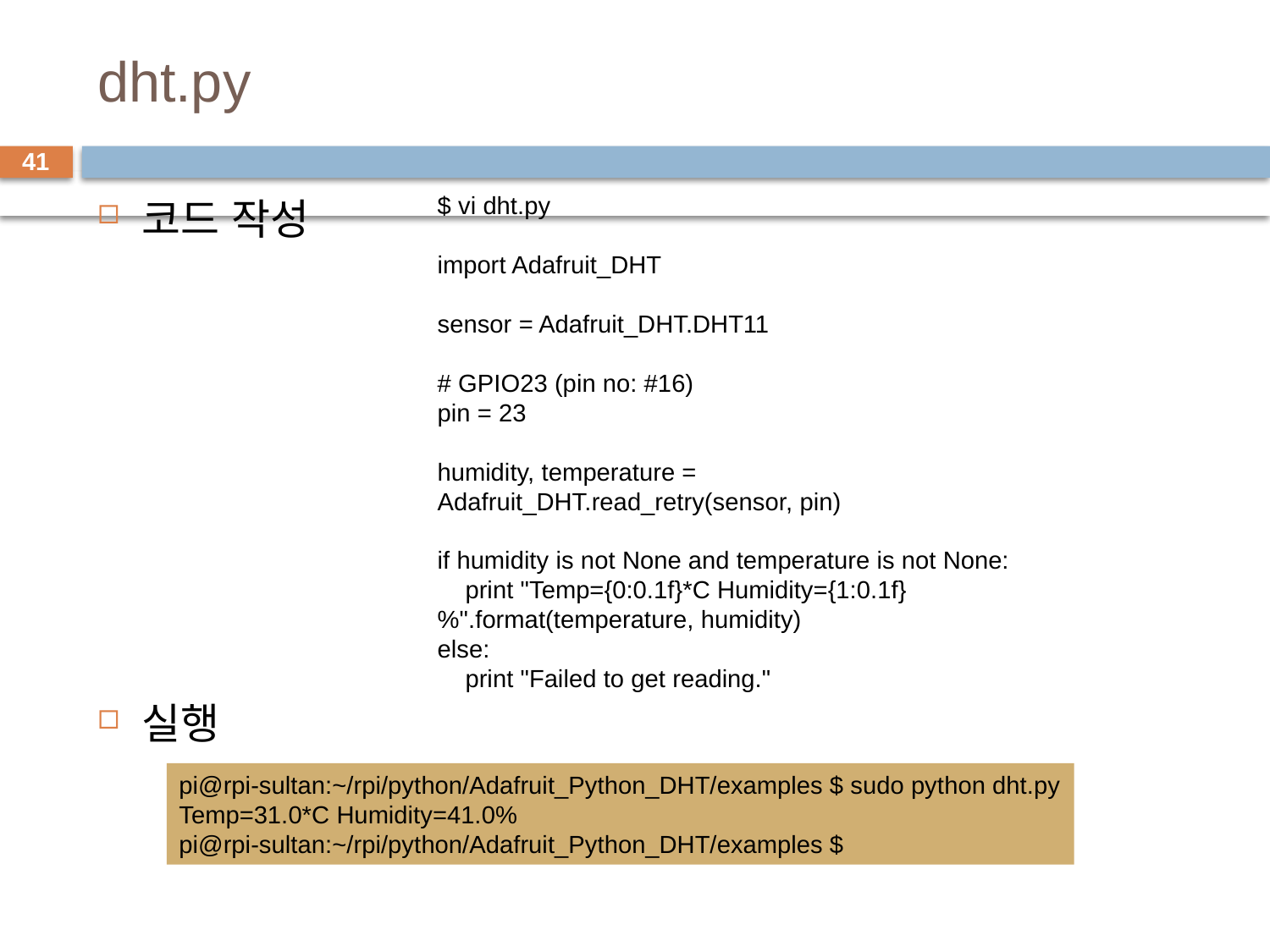

# dht.py
41
$ vi dht.py

import Adafruit_DHT

sensor = Adafruit_DHT.DHT11

# GPIO23 (pin no: #16)
pin = 23

humidity, temperature = Adafruit_DHT.read_retry(sensor, pin)

if humidity is not None and temperature is not None:
    print "Temp={0:0.1f}*C Humidity={1:0.1f}%".format(temperature, humidity)
else:
    print "Failed to get reading."
코드 작성

실행

pi@rpi-sultan:~/rpi/python/Adafruit_Python_DHT/examples $ sudo python dht.py
Temp=31.0*C Humidity=41.0%
pi@rpi-sultan:~/rpi/python/Adafruit_Python_DHT/examples $